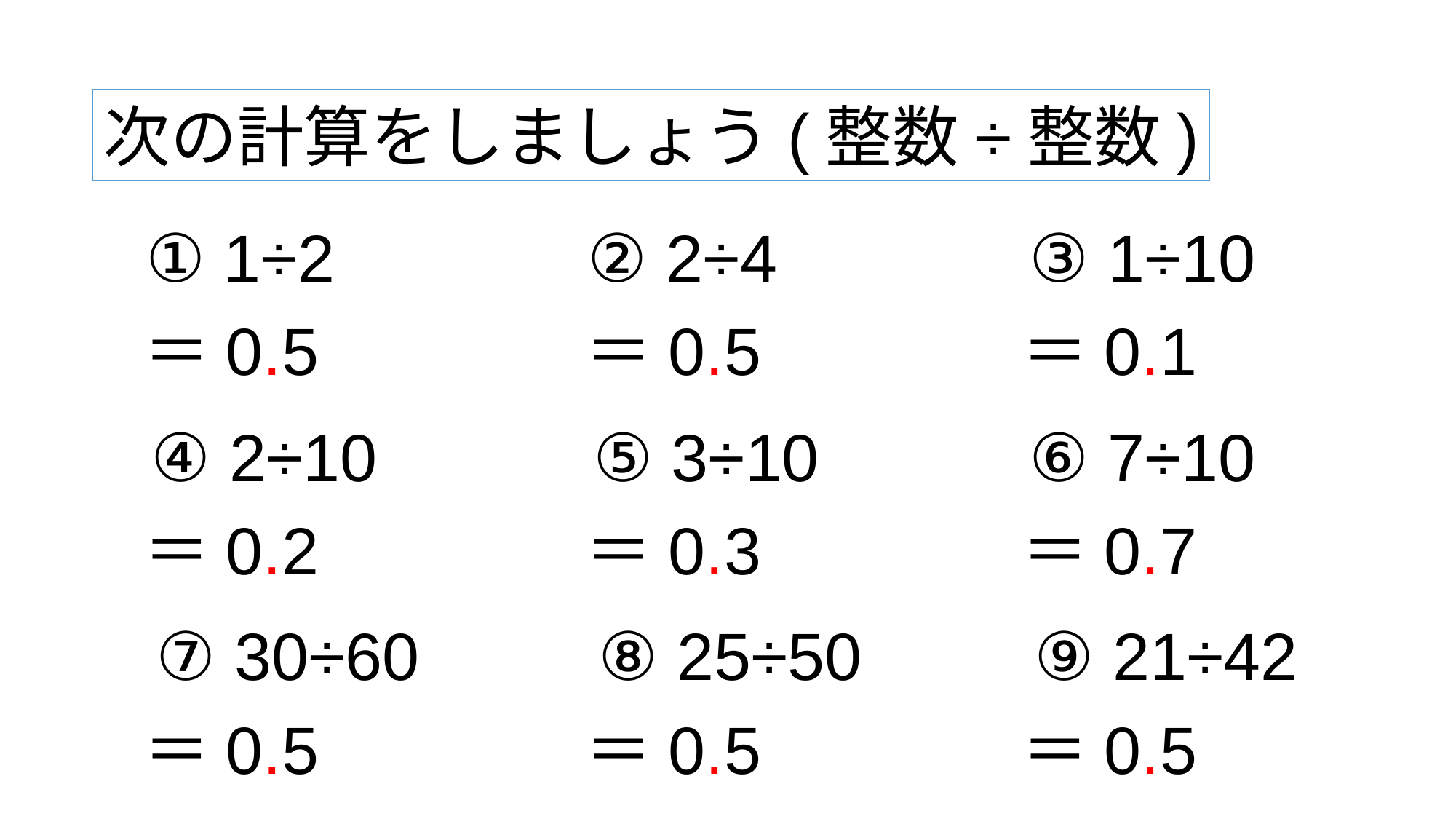

次の計算をしましょう(整数÷整数)
① 1÷2
② 2÷4
③ 1÷10
＝0.5
＝0.5
＝0.1
④ 2÷10
⑤ 3÷10
⑥ 7÷10
＝0.2
＝0.3
＝0.7
⑦ 30÷60
⑧ 25÷50
⑨ 21÷42
＝0.5
＝0.5
＝0.5